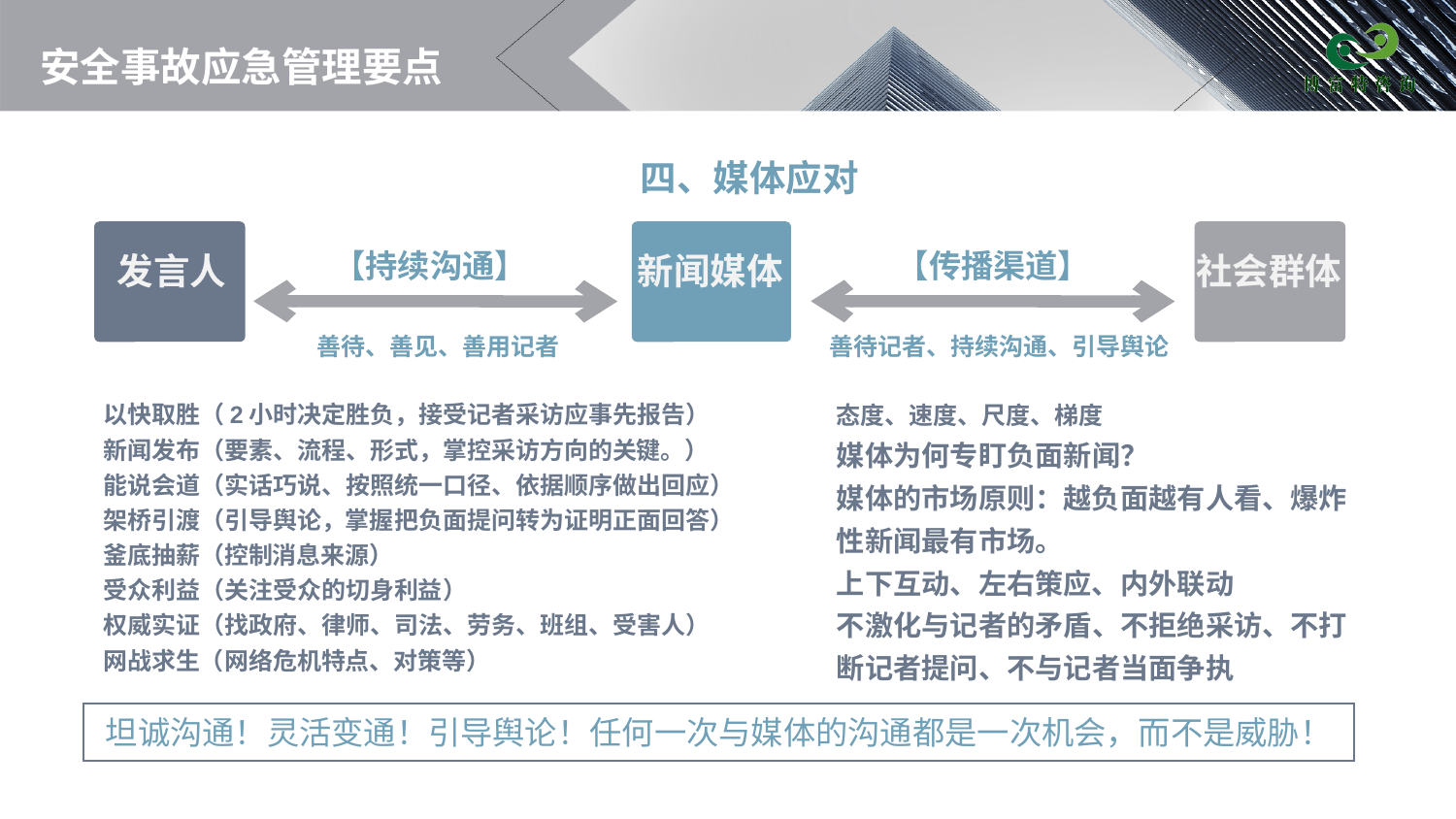

# 安全事故应急管理要点
四、媒体应对

发言人

新闻媒体

社会群体
【持续沟通】
善待、善见、善用记者
【传播渠道】
善待记者、持续沟通、引导舆论
态度、速度、尺度、梯度
媒体为何专盯负面新闻？
媒体的市场原则：越负面越有人看、爆炸性新闻最有市场。
上下互动、左右策应、内外联动
不激化与记者的矛盾、不拒绝采访、不打断记者提问、不与记者当面争执

以快取胜（2小时决定胜负，接受记者采访应事先报告）
新闻发布（要素、流程、形式，掌控采访方向的关键。）
能说会道（实话巧说、按照统一口径、依据顺序做出回应）
架桥引渡（引导舆论，掌握把负面提问转为证明正面回答）
釜底抽薪（控制消息来源）
受众利益（关注受众的切身利益）
权威实证（找政府、律师、司法、劳务、班组、受害人）
网战求生（网络危机特点、对策等）
坦诚沟通！灵活变通！引导舆论！任何一次与媒体的沟通都是一次机会，而不是威胁！